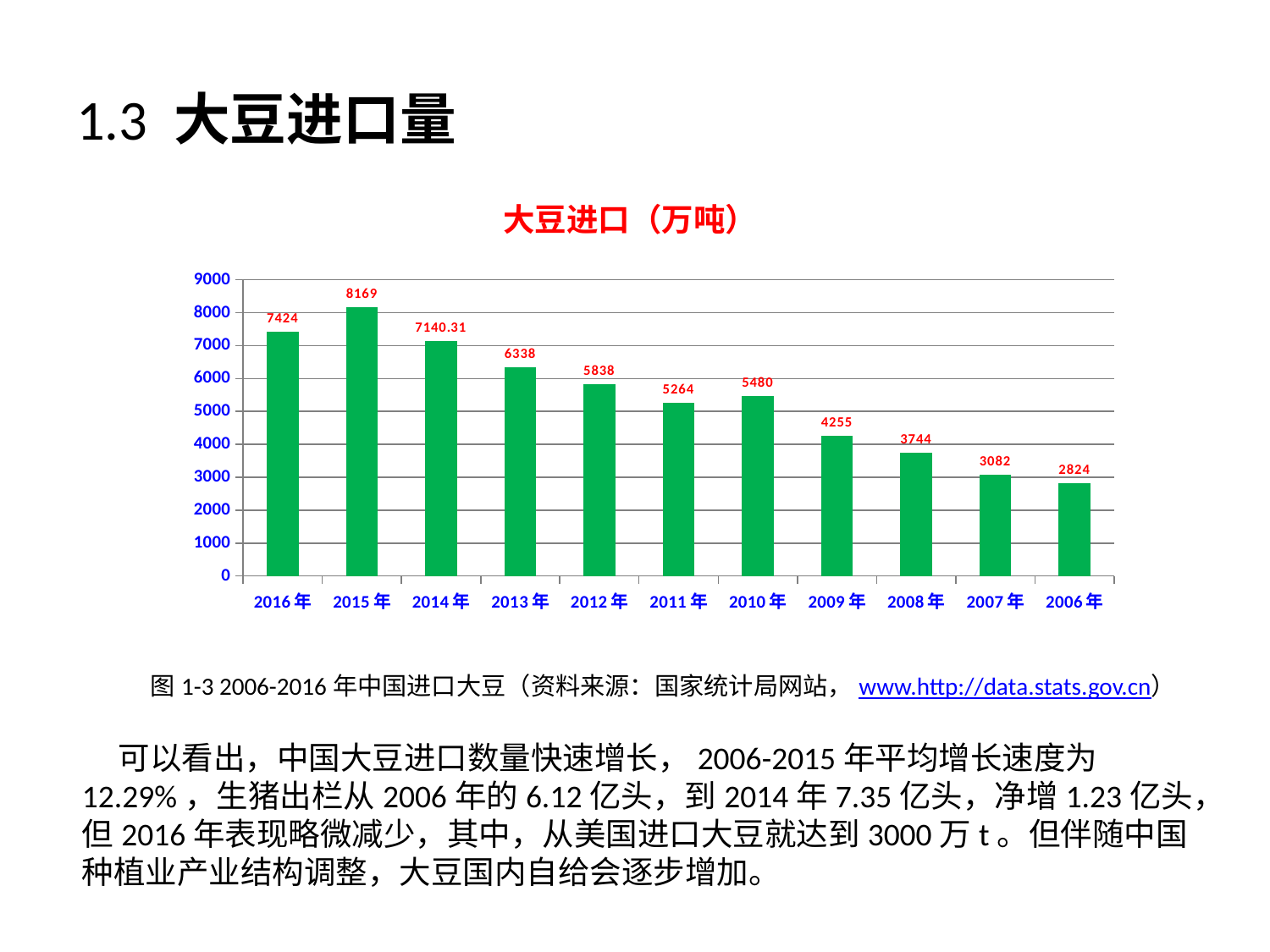

# 1.3 大豆进口量

### Chart:

| Category | 大豆进口（万吨） |
|---|---|
| 2016年 | 7424.0 |
| 2015年 | 8169.0 |
| 2014年 | 7140.31 |
| 2013年 | 6338.0 |
| 2012年 | 5838.0 |
| 2011年 | 5264.0 |
| 2010年 | 5480.0 |
| 2009年 | 4255.0 |
| 2008年 | 3744.0 |
| 2007年 | 3082.0 |
| 2006年 | 2824.0 |
           图1-3 2006-2016年中国进口大豆（资料来源：国家统计局网站，www.http://data.stats.gov.cn）

    可以看出，中国大豆进口数量快速增长，2006-2015年平均增长速度为12.29%，生猪出栏从2006年的6.12亿头，到2014年7.35亿头，净增1.23亿头，但2016年表现略微减少，其中，从美国进口大豆就达到3000万t。但伴随中国种植业产业结构调整，大豆国内自给会逐步增加。